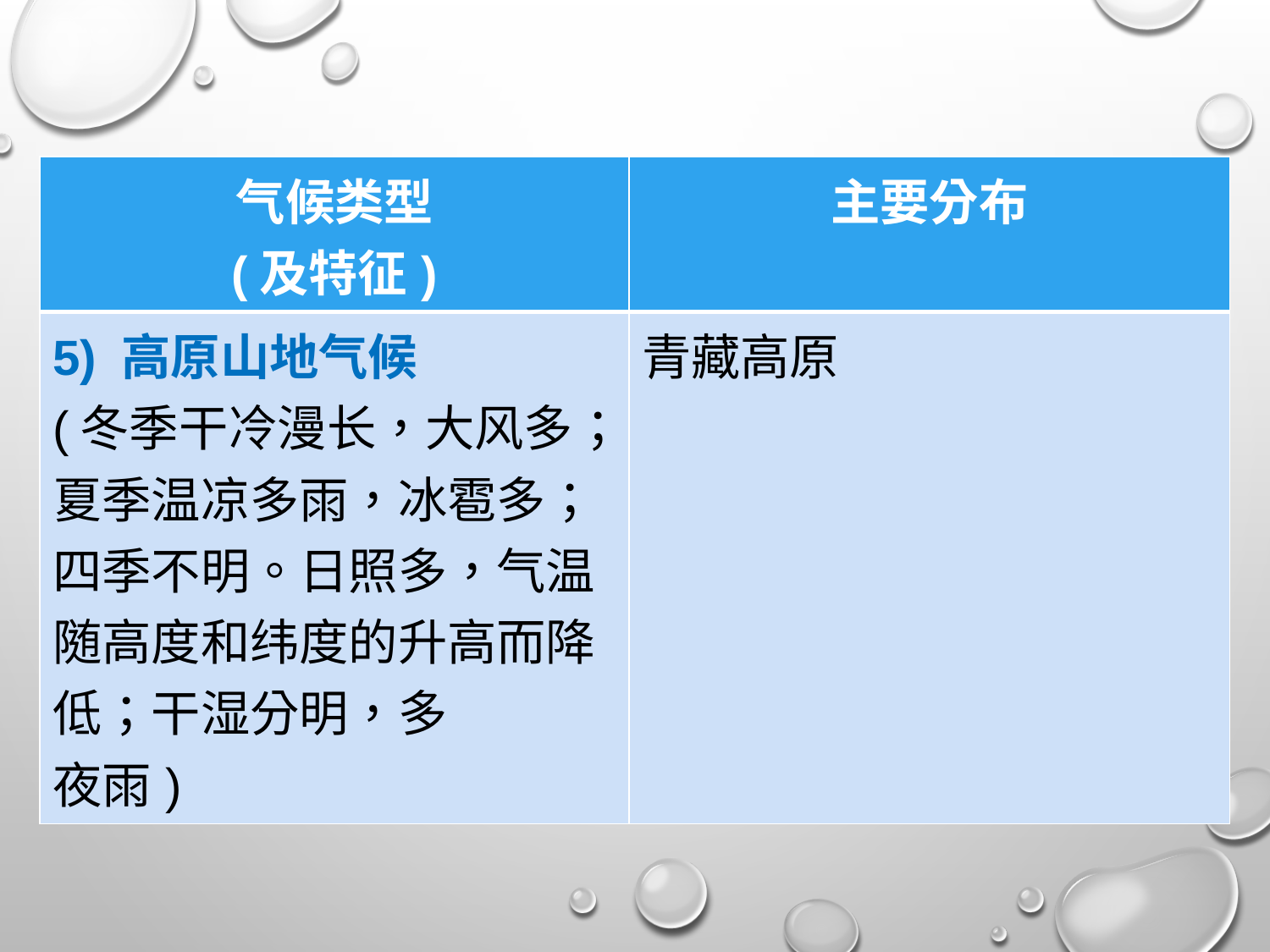

| 气候类型 (及特征) | 主要分布 |
| --- | --- |
| 5) 高原山地气候 (冬季干冷漫长，大风多；夏季温凉多雨，冰雹多；四季不明。日照多，气温随高度和纬度的升高而降低；干湿分明，多 夜雨) | 青藏高原 |